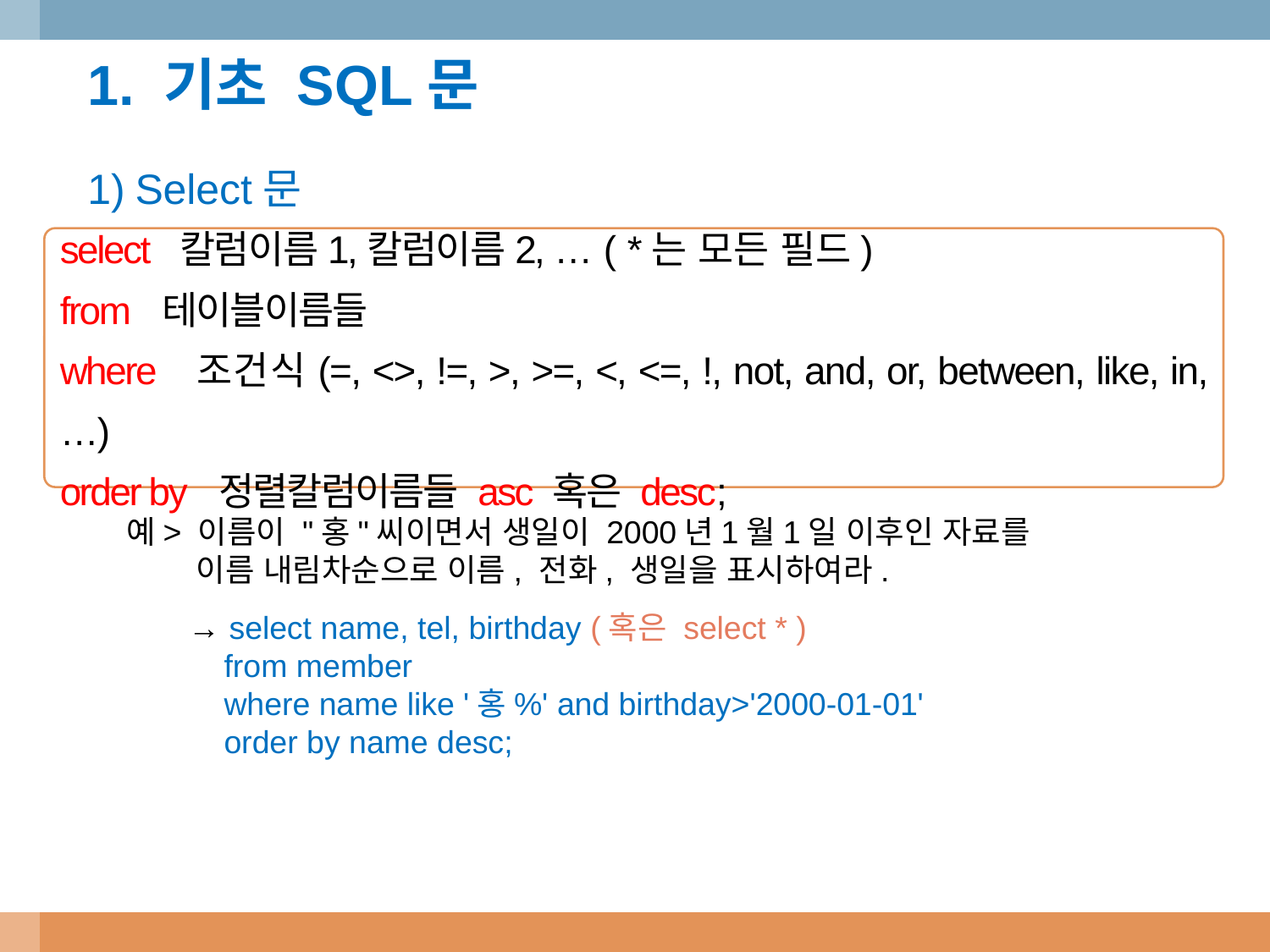

1. 기초 SQL문
Select문
select  칼럼이름1,칼럼이름2, … ( *는 모든 필드)
from  테이블이름들
where  조건식(=, <>, !=, >, >=, <, <=, !, not, and, or, between, like, in, …)
order by  정렬칼럼이름들 asc 혹은 desc;
예> 이름이 "홍"씨이면서 생일이 2000년1월1일 이후인 자료를
       이름 내림차순으로 이름, 전화, 생일을 표시하여라.

       → select name, tel, birthday (혹은 select * )
           from member
           where name like '홍%' and birthday>'2000-01-01'
           order by name desc;